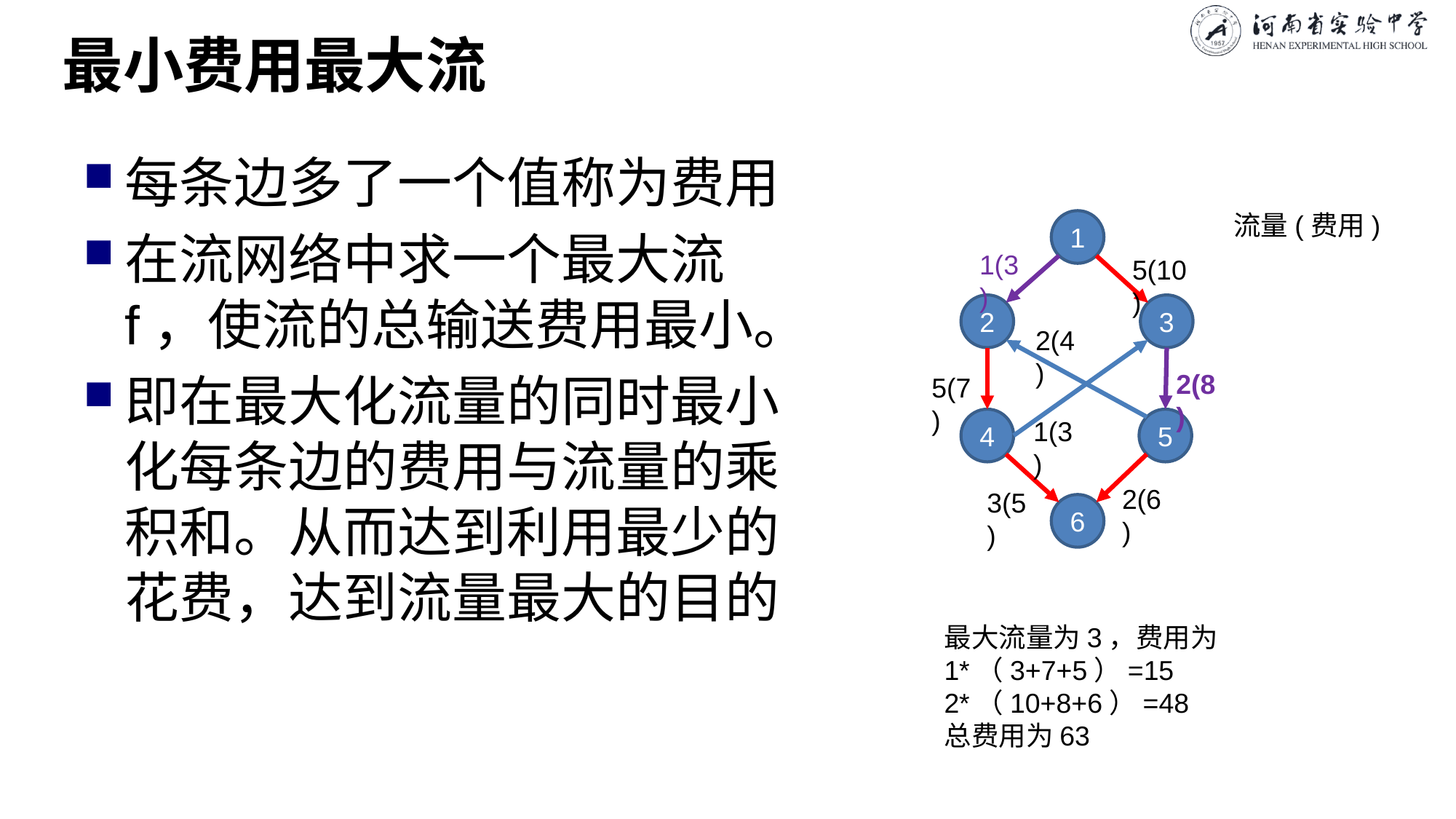

# 最小费用最大流
每条边多了一个值称为费用
在流网络中求一个最大流f，使流的总输送费用最小。
即在最大化流量的同时最小化每条边的费用与流量的乘积和。从而达到利用最少的花费，达到流量最大的目的

流量(费用)
1
1(3)
5(10)
2
3
2(4)
2(8)
5(7)
4
1(3)
5
2(6)
3(5)
6
最大流量为3，费用为
1*（3+7+5）=15
2*（10+8+6）=48
总费用为63